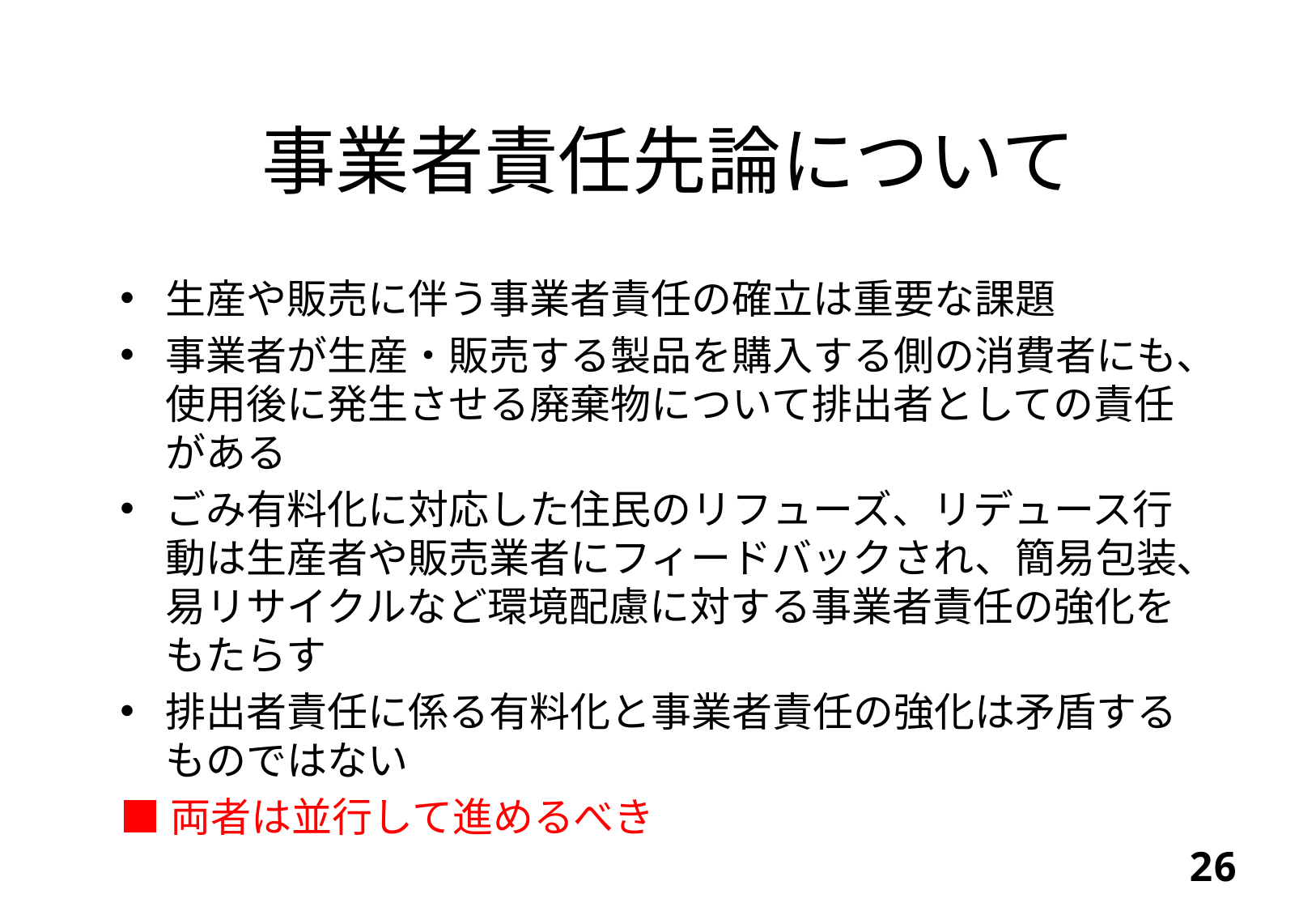

事業者責任先論について
生産や販売に伴う事業者責任の確立は重要な課題
事業者が生産・販売する製品を購入する側の消費者にも、使用後に発生させる廃棄物について排出者としての責任がある
ごみ有料化に対応した住民のリフューズ、リデュース行動は生産者や販売業者にフィードバックされ、簡易包装、易リサイクルなど環境配慮に対する事業者責任の強化をもたらす
排出者責任に係る有料化と事業者責任の強化は矛盾するものではない
■両者は並行して進めるべき

26